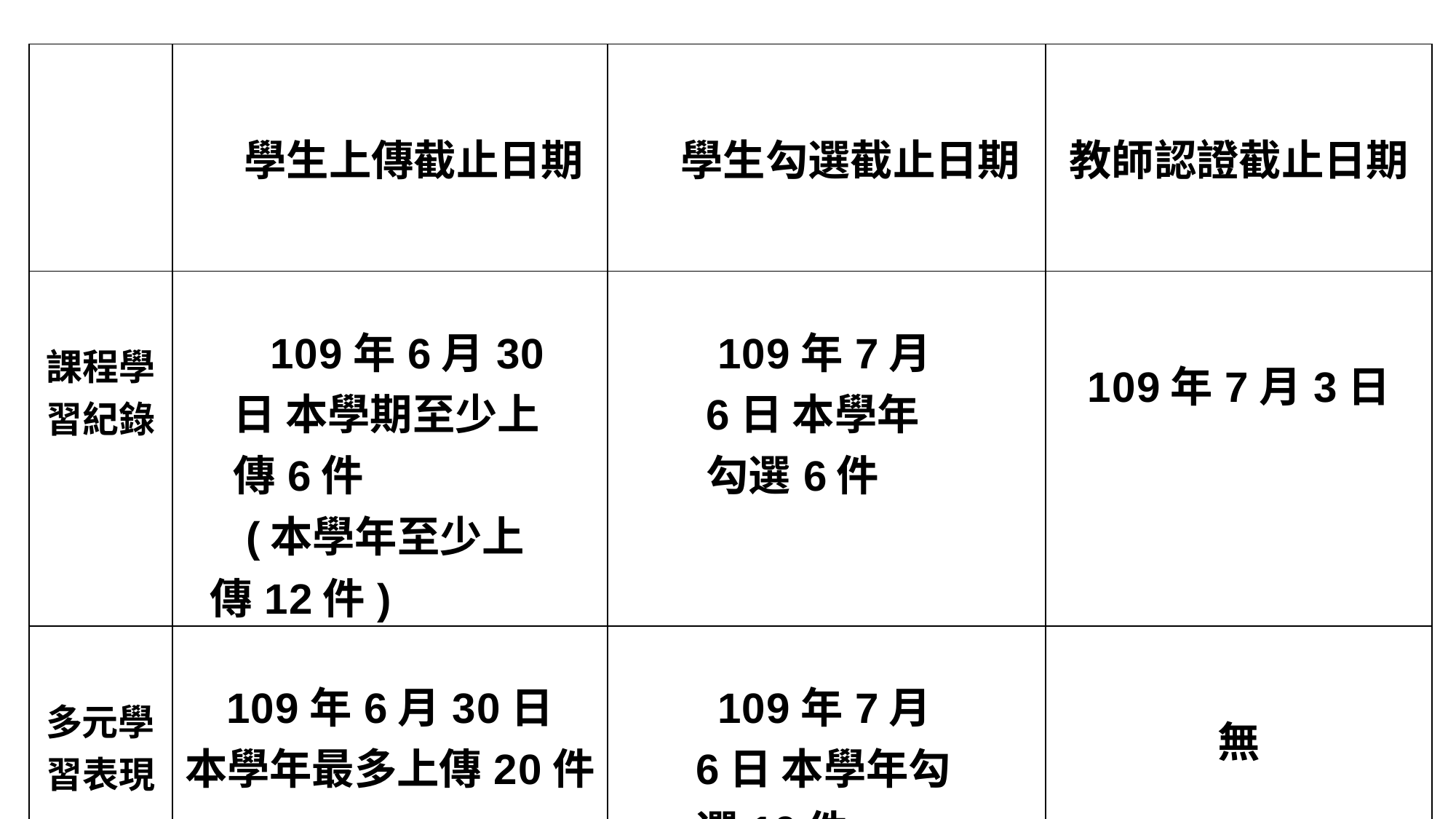

|  | 學生上傳截止日期 | 學生勾選截止日期 | 教師認證截止日期 |
| --- | --- | --- | --- |
| 課程學 習紀錄 | 109年6月30日 本學期至少上傳6件 (本學年至少上傳12件) | 109年7月6日 本學年勾選6件 | 109年7月3日 |
| 多元學 習表現 | 109年6月30日 本學年最多上傳20件 | 109年7月6日 本學年勾選10件 | 無 |